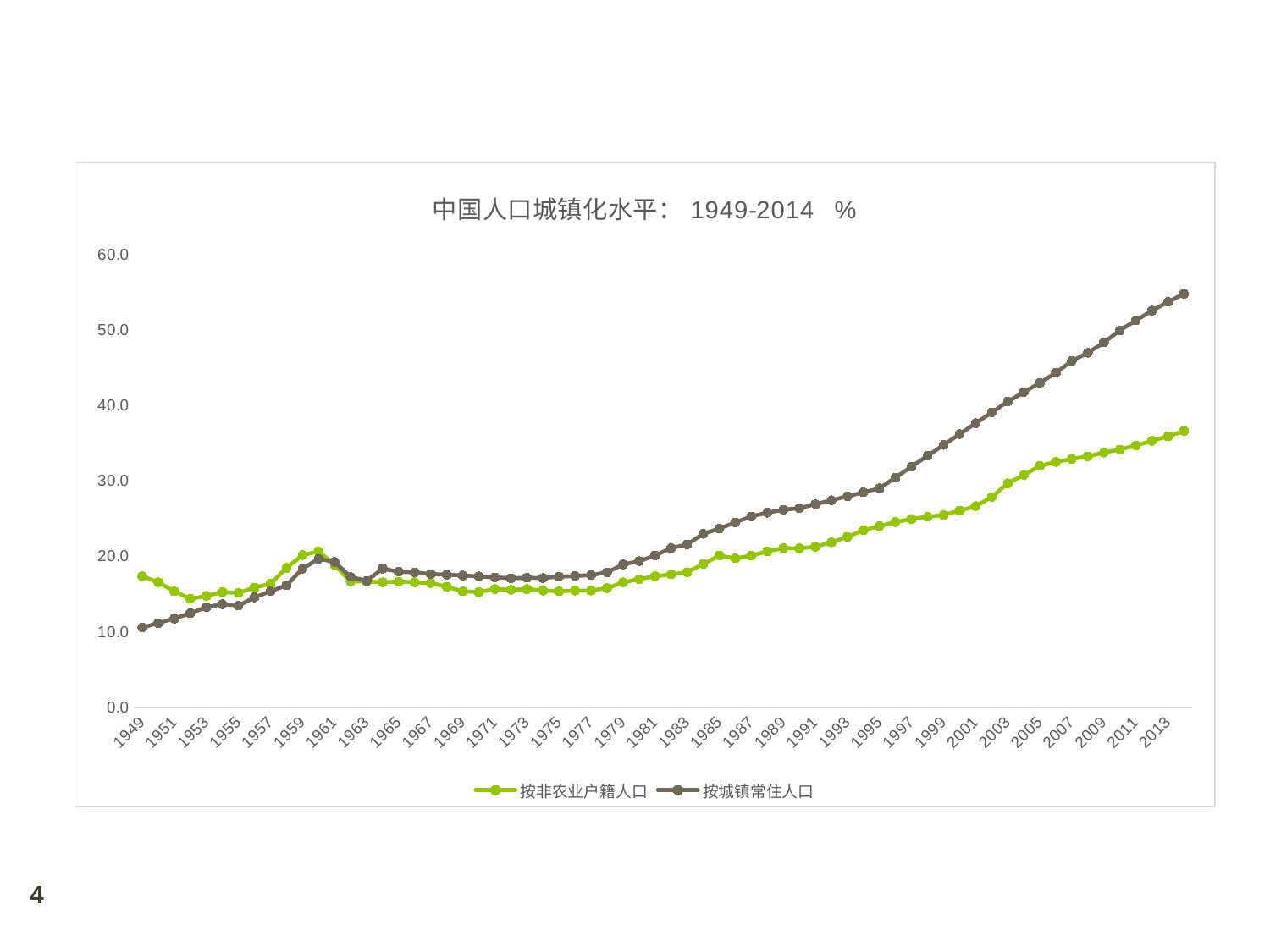

### Chart: 中国人口城镇化水平：1949-2014   %

| Category | 按非农业户籍人口 | 按城镇常住人口 |
|---|---|---|
| 1949.0 | 17.4 | 10.6 |
| 1950.0 | 16.6 | 11.2 |
| 1951.0 | 15.4 | 11.8 |
| 1952.0 | 14.4 | 12.5 |
| 1953.0 | 14.8 | 13.3 |
| 1954.0 | 15.3 | 13.7 |
| 1955.0 | 15.2 | 13.5 |
| 1956.0 | 15.9 | 14.6 |
| 1957.0 | 16.4 | 15.4 |
| 1958.0 | 18.5 | 16.2 |
| 1959.0 | 20.2 | 18.4 |
| 1960.0 | 20.7 | 19.7 |
| 1961.0 | 18.9 | 19.3 |
| 1962.0 | 16.7 | 17.3 |
| 1963.0 | 16.7 | 16.8 |
| 1964.0 | 16.6 | 18.4 |
| 1965.0 | 16.7 | 18.0 |
| 1966.0 | 16.6 | 17.9 |
| 1967.0 | 16.5 | 17.7 |
| 1968.0 | 16.0 | 17.6 |
| 1969.0 | 15.4 | 17.5 |
| 1970.0 | 15.3 | 17.37998843262001 |
| 1971.0 | 15.7 | 17.26055685271445 |
| 1972.0 | 15.6 | 17.13181228993886 |
| 1973.0 | 15.7 | 17.20079362410465 |
| 1974.0 | 15.5 | 17.16395734049462 |
| 1975.0 | 15.4 | 17.34473057779701 |
| 1976.0 | 15.5 | 17.43653766125676 |
| 1977.0 | 15.5 | 17.5511192536905 |
| 1978.0 | 15.82 | 17.92 |
| 1979.0 | 16.59 | 18.96 |
| 1980.0 | 17.02 | 19.39 |
| 1981.0 | 17.4 | 20.16 |
| 1982.0 | 17.64 | 21.13 |
| 1983.0 | 17.93 | 21.62 |
| 1984.0 | 19.02 | 23.01 |
| 1985.0 | 20.14 | 23.71 |
| 1986.0 | 19.77 | 24.52 |
| 1987.0 | 20.13 | 25.32 |
| 1988.0 | 20.69 | 25.81 |
| 1989.0 | 21.12 | 26.21 |
| 1990.0 | 21.09 | 26.41 |
| 1991.0 | 21.32 | 26.94 |
| 1992.0 | 21.89 | 27.46 |
| 1993.0 | 22.63 | 27.99 |
| 1994.0 | 23.49 | 28.51 |
| 1995.0 | 24.04 | 29.04 |
| 1996.0 | 24.58 | 30.48 |
| 1997.0 | 24.99 | 31.91 |
| 1998.0 | 25.27 | 33.35 |
| 1999.0 | 25.51 | 34.78 |
| 2000.0 | 26.08 | 36.22 |
| 2001.0 | 26.68 | 37.66 |
| 2002.0 | 27.89 | 39.09 |
| 2003.0 | 29.7 | 40.53 |
| 2004.0 | 30.81 | 41.76 |
| 2005.0 | 31.99 | 42.99 |
| 2006.0 | 32.53 | 44.34 |
| 2007.0 | 32.93 | 45.89 |
| 2008.0 | 33.28 | 46.99 |
| 2009.0 | 33.77 | 48.34 |
| 2010.0 | 34.17 | 49.95 |
| 2011.0 | 34.71 | 51.27 |
| 2012.0 | 35.33 | 52.57 |
| 2013.0 | 35.93 | 53.73 |
| 2014.0 | 36.63 | 54.77 |
4